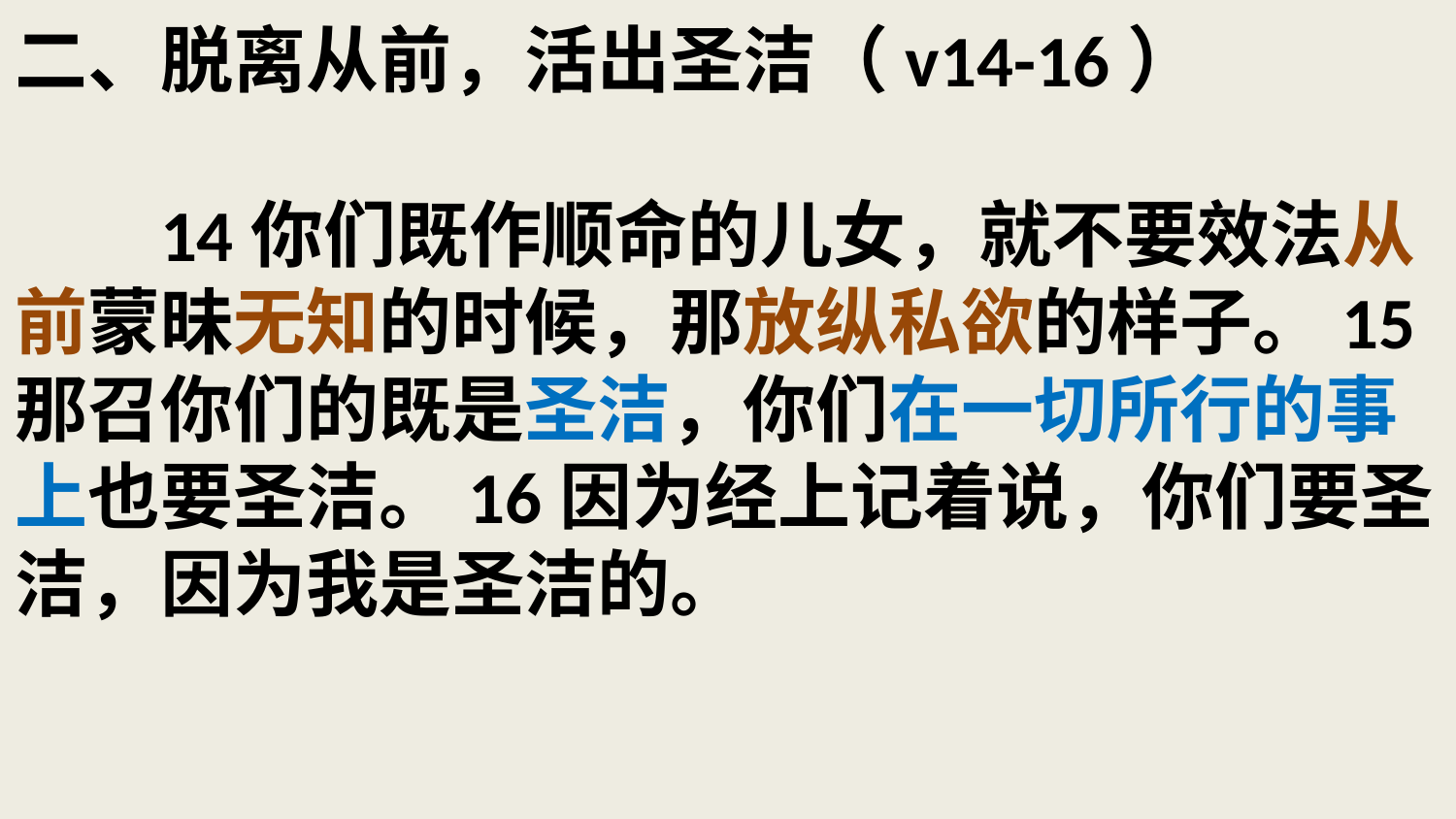

# 二、脱离从前，活出圣洁（v14-16） 14你们既作顺命的儿女，就不要效法从前蒙昧无知的时候，那放纵私欲的样子。15那召你们的既是圣洁，你们在一切所行的事上也要圣洁。16因为经上记着说，你们要圣洁，因为我是圣洁的。